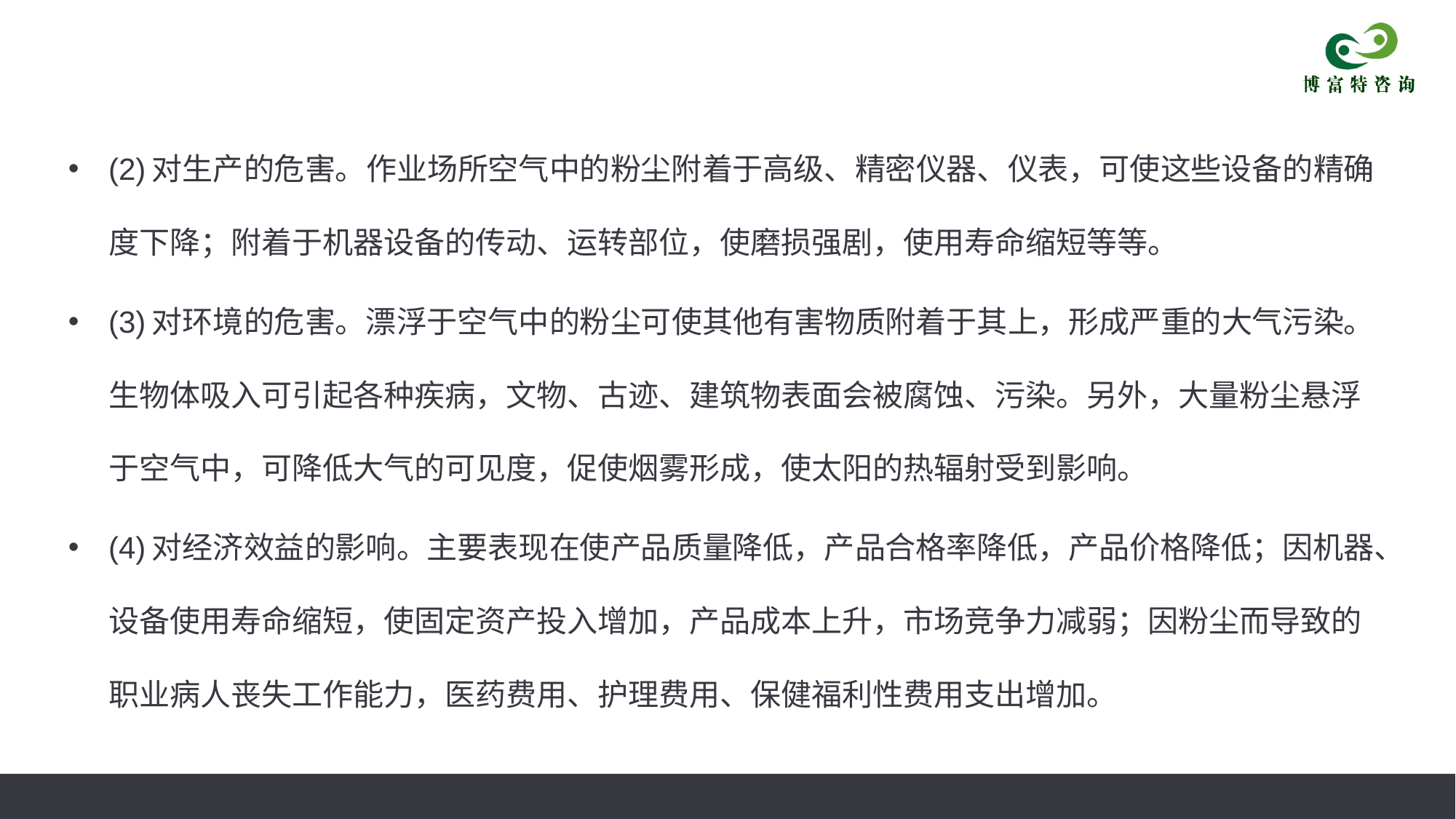

(2)对生产的危害。作业场所空气中的粉尘附着于高级、精密仪器、仪表，可使这些设备的精确度下降；附着于机器设备的传动、运转部位，使磨损强剧，使用寿命缩短等等。
(3)对环境的危害。漂浮于空气中的粉尘可使其他有害物质附着于其上，形成严重的大气污染。生物体吸入可引起各种疾病，文物、古迹、建筑物表面会被腐蚀、污染。另外，大量粉尘悬浮于空气中，可降低大气的可见度，促使烟雾形成，使太阳的热辐射受到影响。
(4)对经济效益的影响。主要表现在使产品质量降低，产品合格率降低，产品价格降低；因机器、设备使用寿命缩短，使固定资产投入增加，产品成本上升，市场竞争力减弱；因粉尘而导致的职业病人丧失工作能力，医药费用、护理费用、保健福利性费用支出增加。